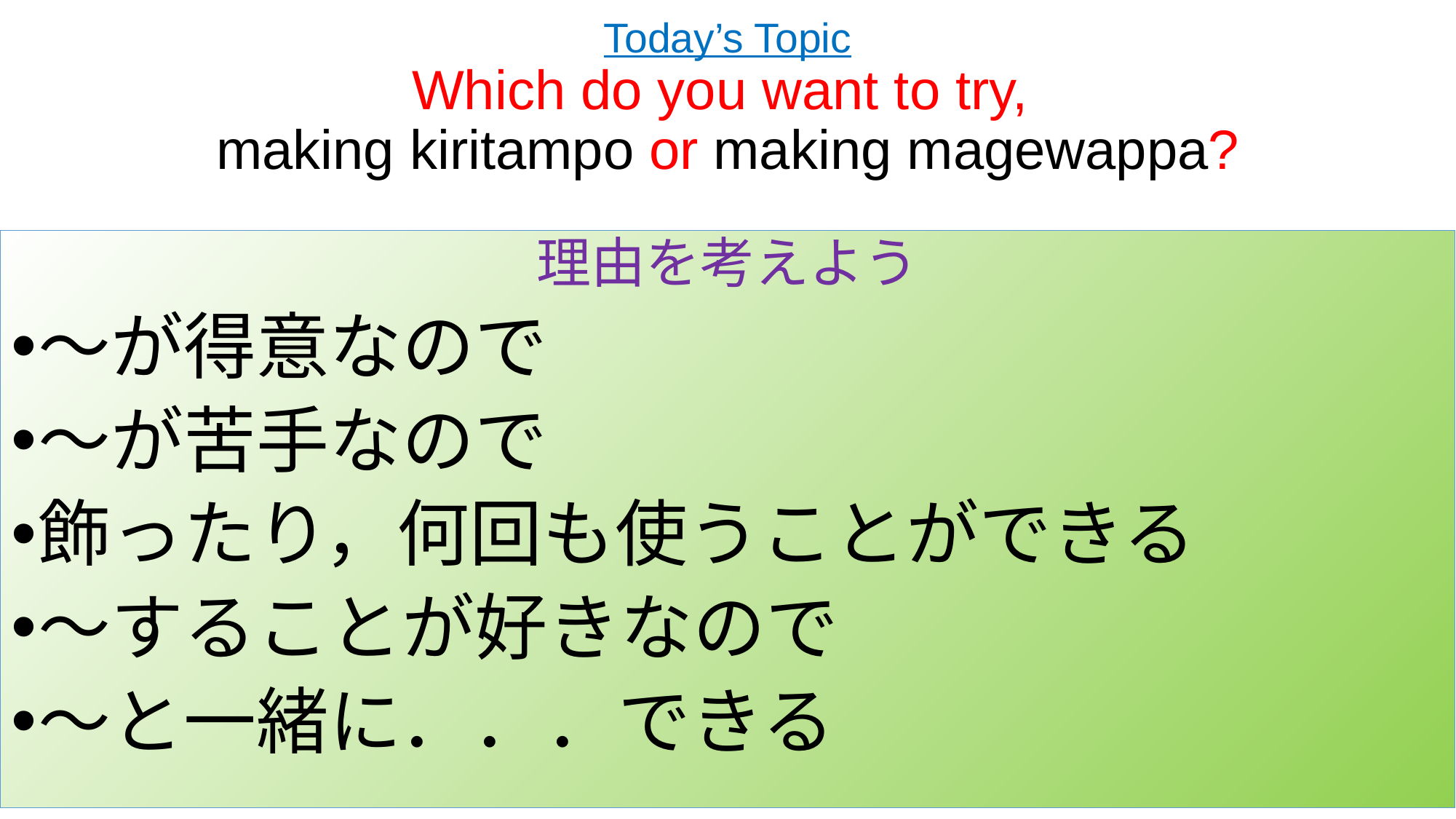

# Today’s Topic Which do you want to try, making kiritampo or making magewappa?
理由を考えよう
～が得意なので
～が苦手なので
飾ったり，何回も使うことができる
～することが好きなので
～と一緒に．．．できる